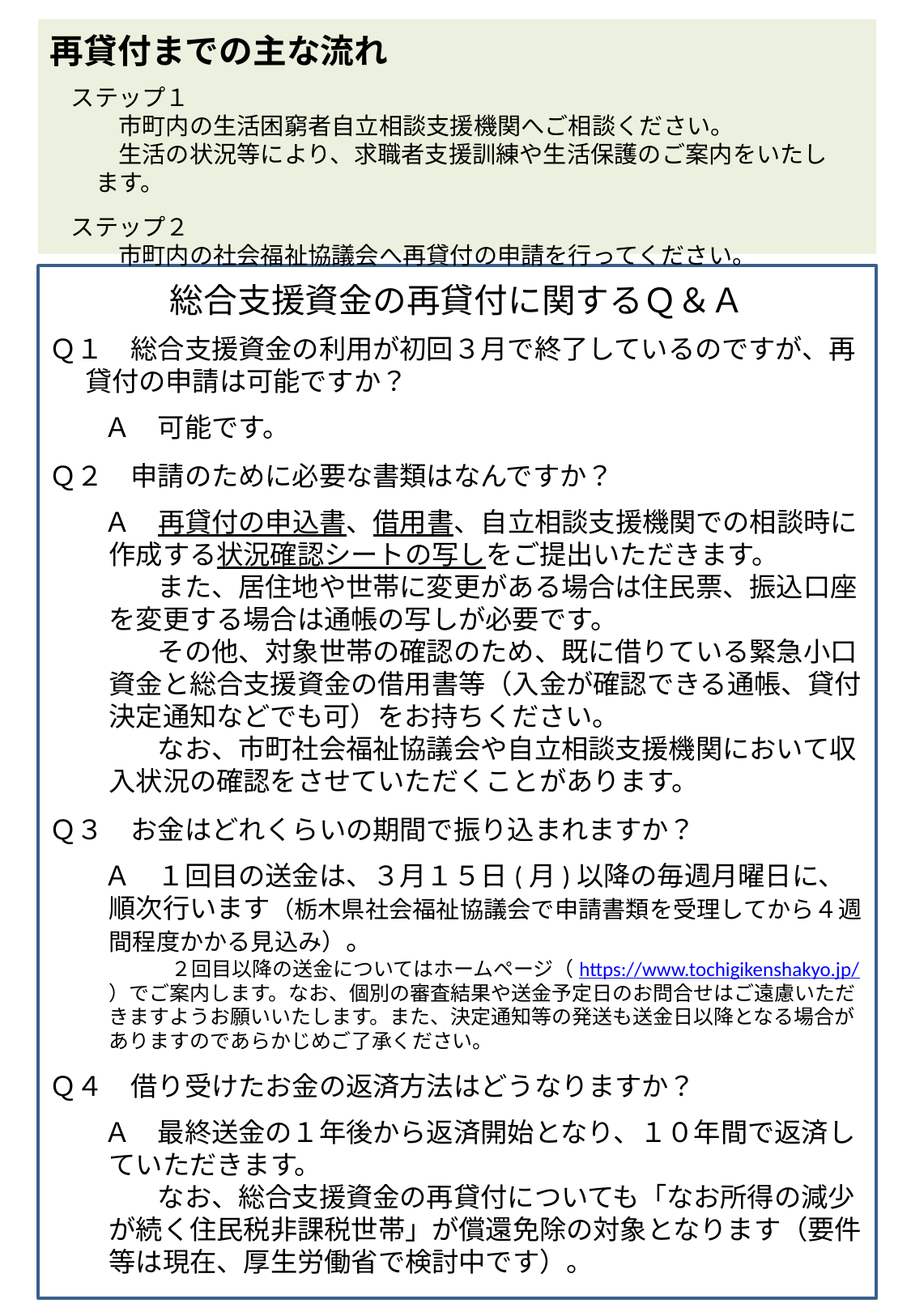

再貸付までの主な流れ
ステップ１
　　市町内の生活困窮者自立相談支援機関へご相談ください。
　　生活の状況等により、求職者支援訓練や生活保護のご案内をいたします。

ステップ２
　　市町内の社会福祉協議会へ再貸付の申請を行ってください。

総合支援資金の再貸付に関するＱ＆Ａ
Ｑ１　総合支援資金の利用が初回３月で終了しているのですが、再貸付の申請は可能ですか？

　　Ａ　可能です。

Ｑ２　申請のために必要な書類はなんですか？

　　Ａ　再貸付の申込書、借用書、自立相談支援機関での相談時に作成する状況確認シートの写しをご提出いただきます。
　　　　また、居住地や世帯に変更がある場合は住民票、振込口座を変更する場合は通帳の写しが必要です。
　　　　その他、対象世帯の確認のため、既に借りている緊急小口資金と総合支援資金の借用書等（入金が確認できる通帳、貸付決定通知などでも可）をお持ちください。
　　　　なお、市町社会福祉協議会や自立相談支援機関において収入状況の確認をさせていただくことがあります。

Ｑ３　お金はどれくらいの期間で振り込まれますか？

　　Ａ　１回目の送金は、３月１５日(月)以降の毎週月曜日に、順次行います（栃木県社会福祉協議会で申請書類を受理してから４週間程度かかる見込み）。
　　　　　　２回目以降の送金についてはホームページ（https://www.tochigikenshakyo.jp/）でご案内します。なお、個別の審査結果や送金予定日のお問合せはご遠慮いただきますようお願いいたします。また、決定通知等の発送も送金日以降となる場合がありますのであらかじめご了承ください。

Ｑ４　借り受けたお金の返済方法はどうなりますか？

　　Ａ　最終送金の１年後から返済開始となり、１０年間で返済していただきます。
　　　　なお、総合支援資金の再貸付についても「なお所得の減少が続く住民税非課税世帯」が償還免除の対象となります（要件等は現在、厚生労働省で検討中です）。